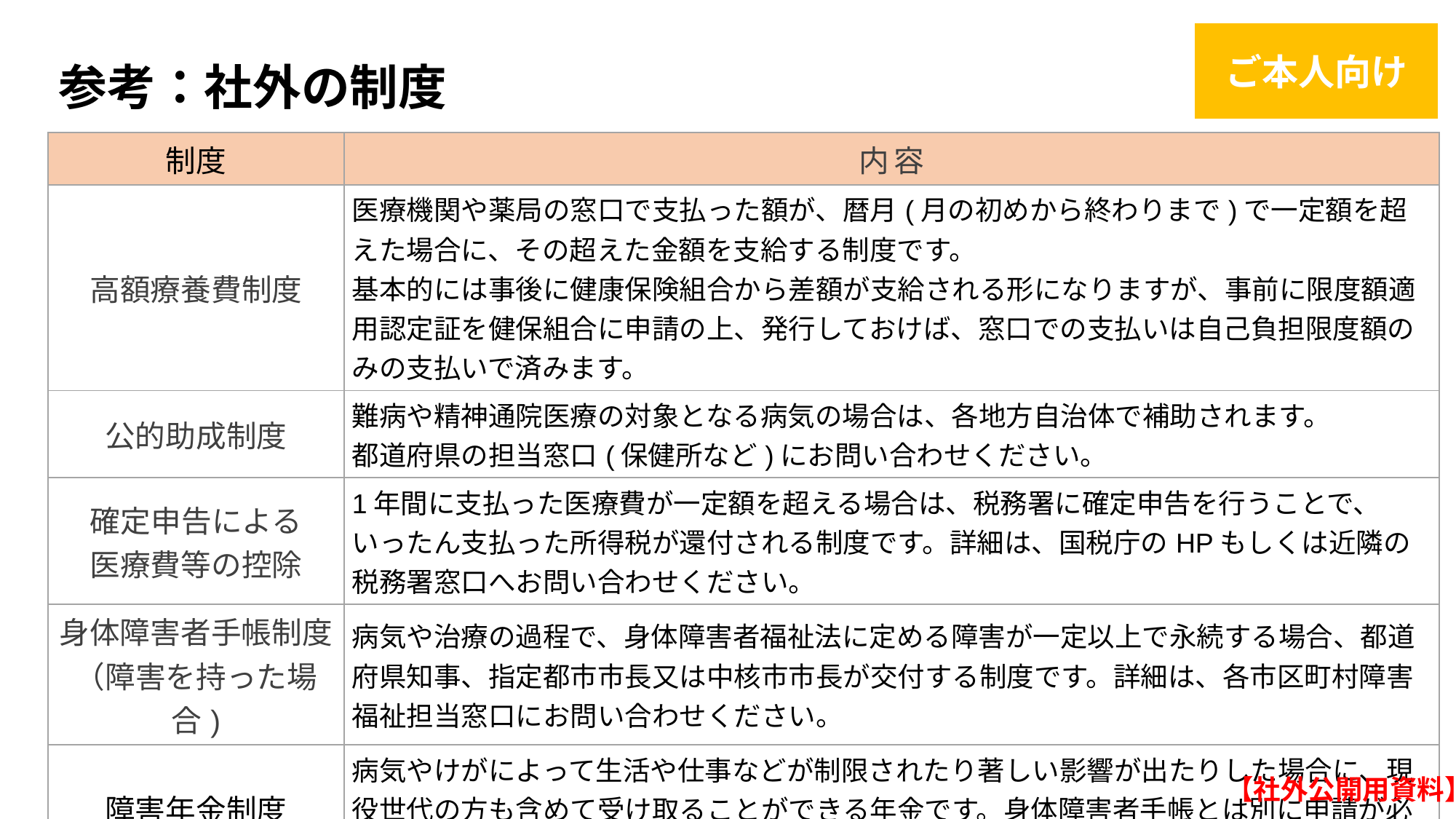

ご本人向け
参考：社外の制度
| 制度 | 内容 |
| --- | --- |
| 高額療養費制度 | 医療機関や薬局の窓口で支払った額が、暦月(月の初めから終わりまで)で一定額を超えた場合に、その超えた金額を支給する制度です。 基本的には事後に健康保険組合から差額が支給される形になりますが、事前に限度額適用認定証を健保組合に申請の上、発行しておけば、窓口での支払いは自己負担限度額のみの支払いで済みます。 |
| 公的助成制度 | 難病や精神通院医療の対象となる病気の場合は、各地方自治体で補助されます。 都道府県の担当窓口(保健所など)にお問い合わせください。 |
| 確定申告による 医療費等の控除 | 1年間に支払った医療費が一定額を超える場合は、税務署に確定申告を行うことで、いったん支払った所得税が還付される制度です。詳細は、国税庁のHPもしくは近隣の税務署窓口へお問い合わせください。 |
| 身体障害者手帳制度 （障害を持った場合) | 病気や治療の過程で、身体障害者福祉法に定める障害が一定以上で永続する場合、都道府県知事、指定都市市長又は中核市市長が交付する制度です。詳細は、各市区町村障害福祉担当窓口にお問い合わせください。 |
| 障害年金制度 | 病気やけがによって生活や仕事などが制限されたり著しい影響が出たりした場合に、現役世代の方も含めて受け取ることができる年金です。身体障害者手帳とは別に申請が必要で、詳細は各市区町村の年金事務所にお問い合わせください。 |
【社外公開用資料】